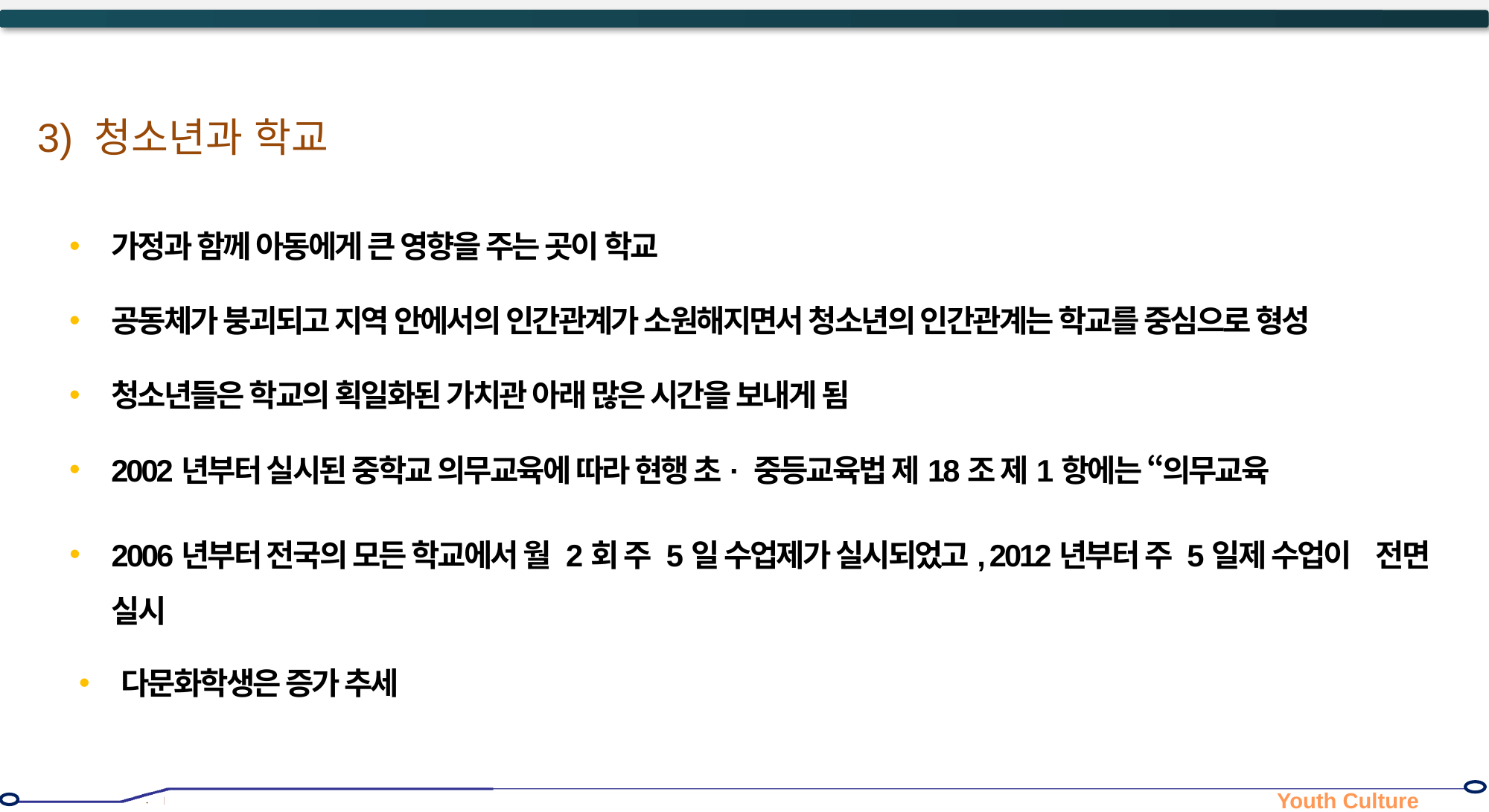

3) 청소년과 학교
가정과 함께 아동에게 큰 영향을 주는 곳이 학교
공동체가 붕괴되고 지역 안에서의 인간관계가 소원해지면서 청소년의 인간관계는 학교를 중심으로 형성
청소년들은 학교의 획일화된 가치관 아래 많은 시간을 보내게 됨
2002년부터 실시된 중학교 의무교육에 따라 현행 초· 중등교육법 제18조 제1항에는 “의무교육
2006년부터 전국의 모든 학교에서 월 2회 주 5일 수업제가 실시되었고, 2012년부터 주 5일제 수업이    전면 실시
다문화학생은 증가 추세